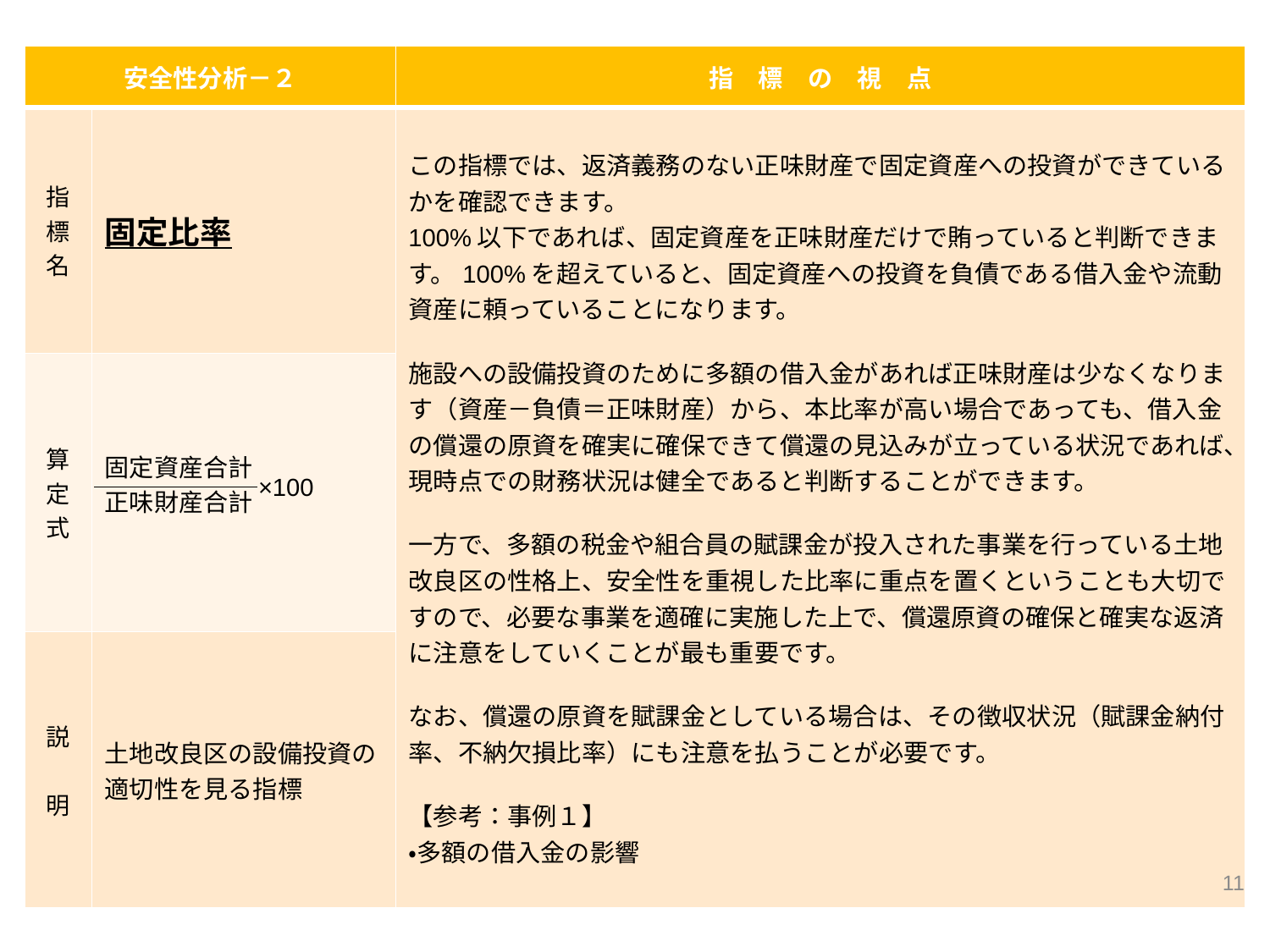

| 安全性分析－２ |  | 指　標　の　視　点 |
| --- | --- | --- |
| 指標名 | 固定比率 | この指標では、返済義務のない正味財産で固定資産への投資ができているかを確認できます。 100%以下であれば、固定資産を正味財産だけで賄っていると判断できます。100%を超えていると、固定資産への投資を負債である借入金や流動資産に頼っていることになります。 施設への設備投資のために多額の借入金があれば正味財産は少なくなります（資産－負債＝正味財産）から、本比率が高い場合であっても、借入金の償還の原資を確実に確保できて償還の見込みが立っている状況であれば、現時点での財務状況は健全であると判断することができます。 一方で、多額の税金や組合員の賦課金が投入された事業を行っている土地改良区の性格上、安全性を重視した比率に重点を置くということも大切ですので、必要な事業を適確に実施した上で、償還原資の確保と確実な返済に注意をしていくことが最も重要です。 なお、償還の原資を賦課金としている場合は、その徴収状況（賦課金納付率、不納欠損比率）にも注意を払うことが必要です。 【参考：事例１】 ・多額の借入金の影響 |
| 算定式 | 固定資産合計 ×100 正味財産合計 |  |
| 説　明 | 土地改良区の設備投資の適切性を見る指標 |  |
11